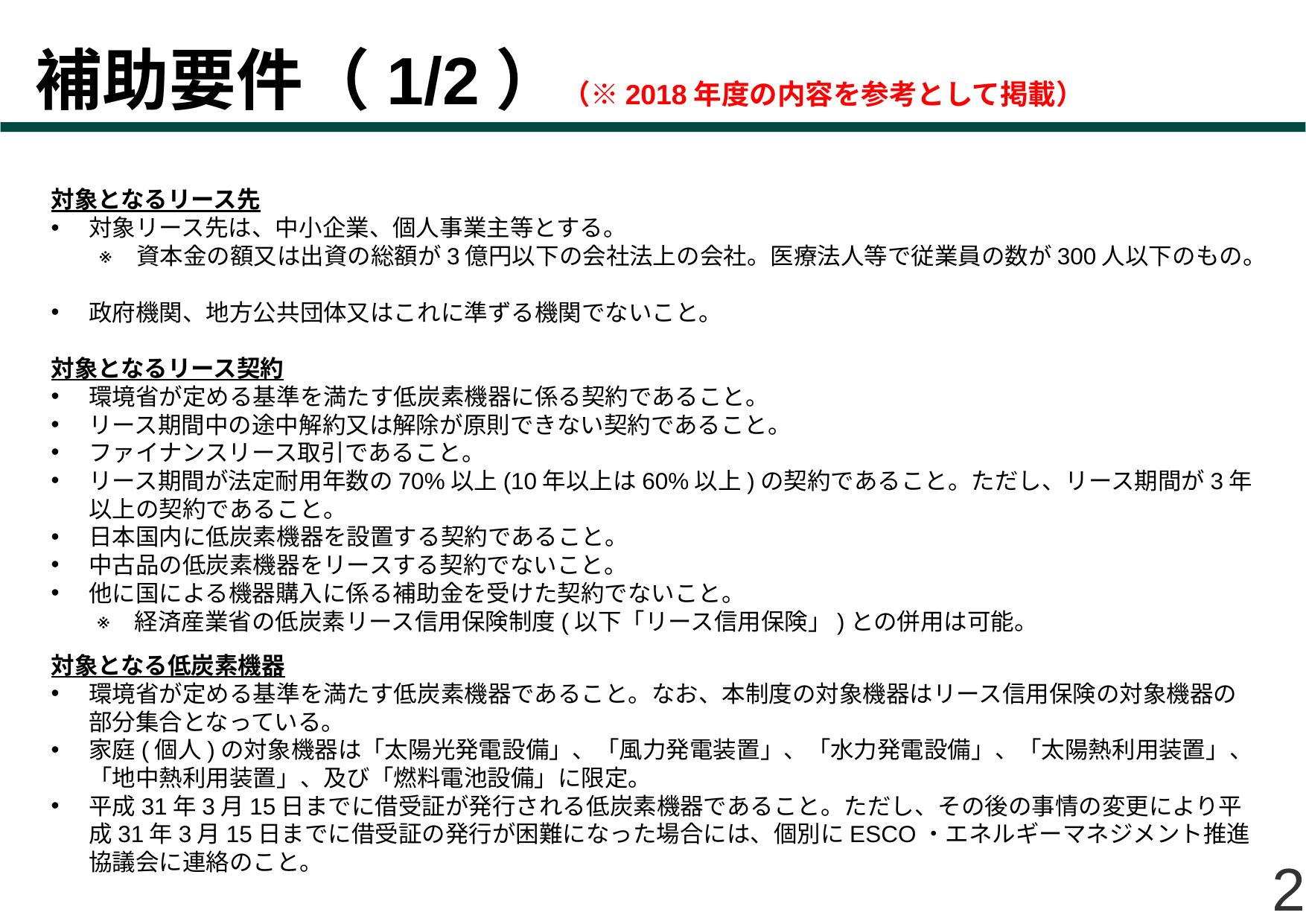

# 補助要件（1/2）（※2018年度の内容を参考として掲載）
対象となるリース先
対象リース先は、中小企業、個人事業主等とする。
資本金の額又は出資の総額が3億円以下の会社法上の会社。医療法人等で従業員の数が300人以下のもの。
政府機関、地方公共団体又はこれに準ずる機関でないこと。

対象となるリース契約
環境省が定める基準を満たす低炭素機器に係る契約であること。
リース期間中の途中解約又は解除が原則できない契約であること。
ファイナンスリース取引であること。
リース期間が法定耐用年数の70%以上(10年以上は60%以上)の契約であること。ただし、リース期間が3年以上の契約であること。
日本国内に低炭素機器を設置する契約であること。
中古品の低炭素機器をリースする契約でないこと。
他に国による機器購入に係る補助金を受けた契約でないこと。
経済産業省の低炭素リース信用保険制度(以下「リース信用保険」)との併用は可能。

対象となる低炭素機器
環境省が定める基準を満たす低炭素機器であること。なお、本制度の対象機器はリース信用保険の対象機器の部分集合となっている。
家庭(個人)の対象機器は「太陽光発電設備」、「風力発電装置」、「水力発電設備」、「太陽熱利用装置」、「地中熱利用装置」、及び「燃料電池設備」に限定。
平成31年3月15日までに借受証が発行される低炭素機器であること。ただし、その後の事情の変更により平成31年3月15日までに借受証の発行が困難になった場合には、個別にESCO・エネルギーマネジメント推進協議会に連絡のこと。